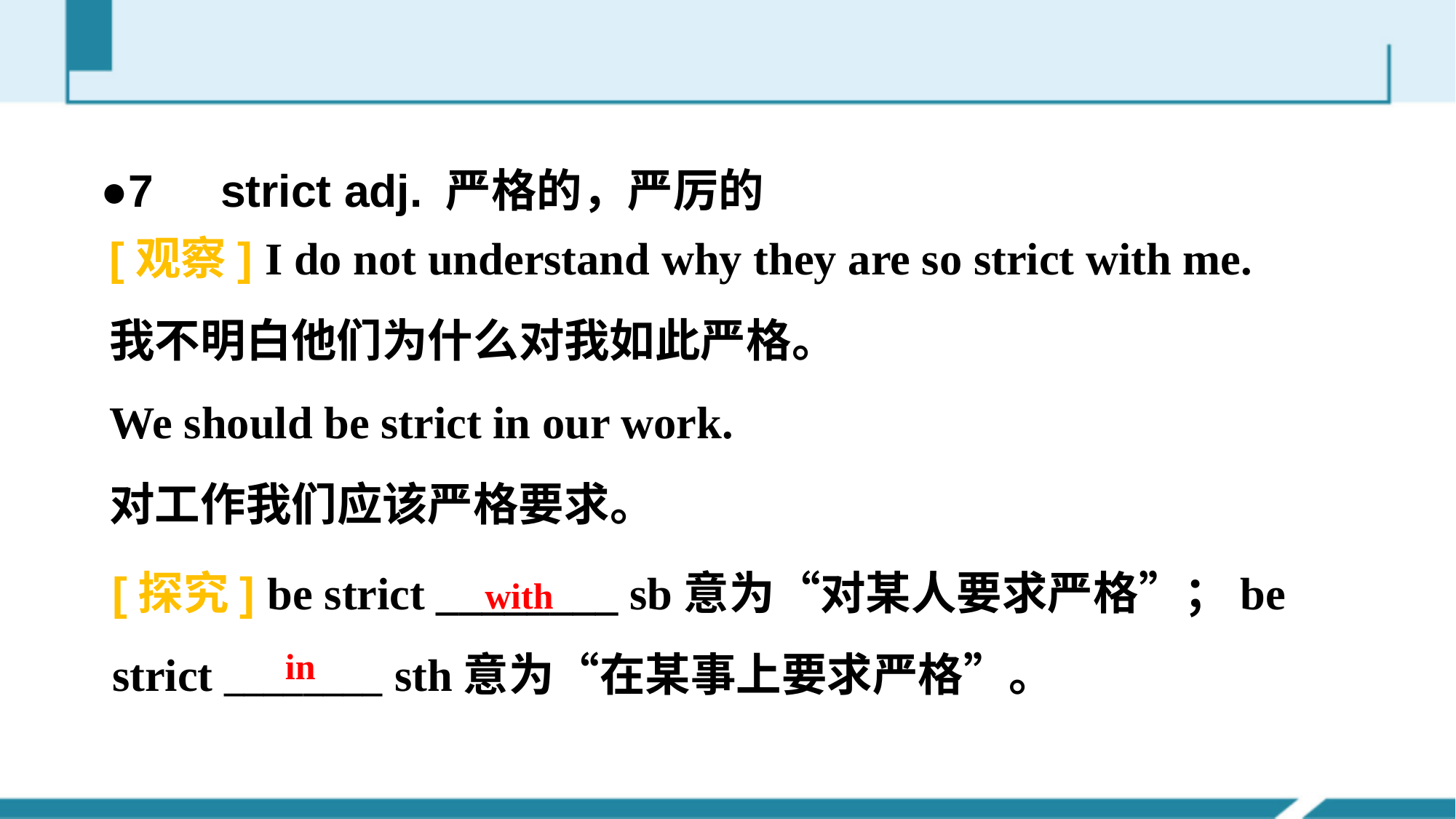

#
●7　strict adj. 严格的，严厉的
[观察] I do not understand why they are so strict with me.
我不明白他们为什么对我如此严格。
We should be strict in our work.
对工作我们应该严格要求。
[探究] be strict ________ sb意为“对某人要求严格”；be
strict ________ sth意为“在某事上要求严格”。
with
in